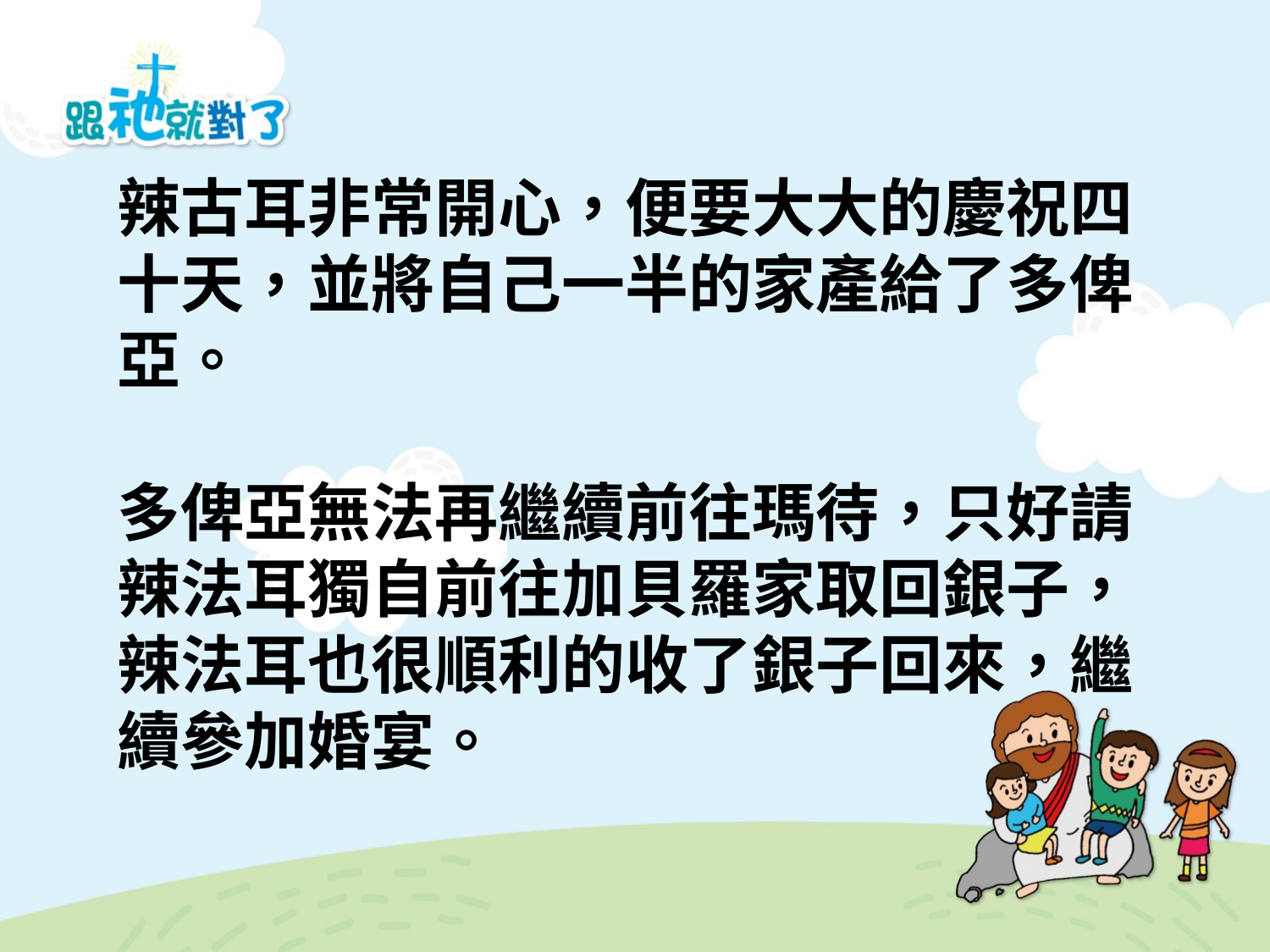

辣古耳非常開心，便要大大的慶祝四十天，並將自己一半的家產給了多俾亞。

多俾亞無法再繼續前往瑪待，只好請辣法耳獨自前往加貝羅家取回銀子，辣法耳也很順利的收了銀子回來，繼續參加婚宴。